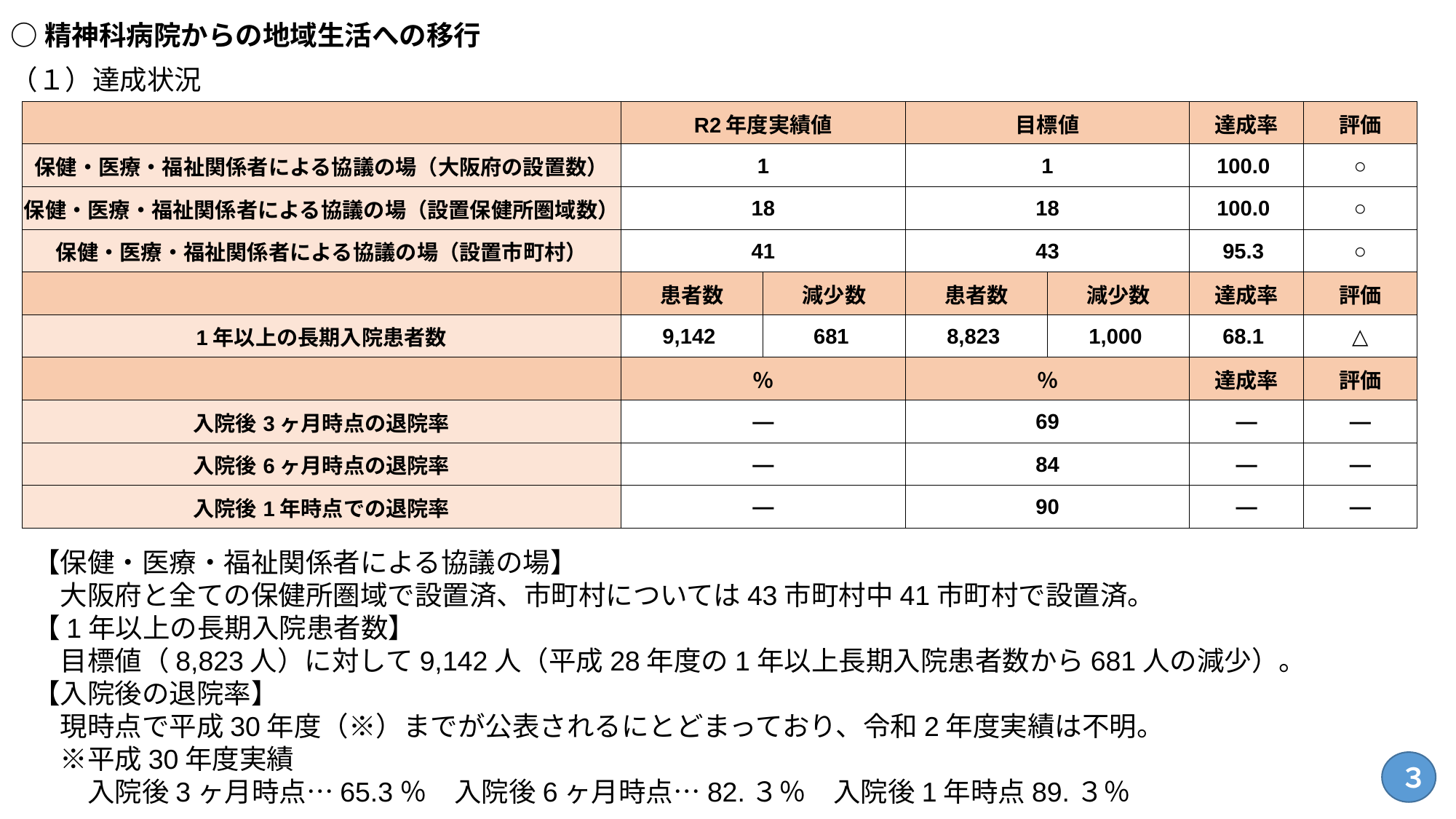

○精神科病院からの地域生活への移行
（１）達成状況
|  | R2年度実績値 |  | 目標値 |  | 達成率 | 評価 |
| --- | --- | --- | --- | --- | --- | --- |
| 保健・医療・福祉関係者による協議の場（大阪府の設置数） | 1 |  | 1 |  | 100.0 | ○ |
| 保健・医療・福祉関係者による協議の場（設置保健所圏域数） | 18 |  | 18 |  | 100.0 | ○ |
| 保健・医療・福祉関係者による協議の場（設置市町村） | 41 |  | 43 |  | 95.3 | ○ |
|  | 患者数 | 減少数 | 患者数 | 減少数 | 達成率 | 評価 |
| 1年以上の長期入院患者数 | 9,142 | 681 | 8,823 | 1,000 | 68.1 | △ |
|  | ％ |  | ％ |  | 達成率 | 評価 |
| 入院後3ヶ月時点の退院率 | ― |  | 69 |  | ― | ― |
| 入院後6ヶ月時点の退院率 | ― |  | 84 |  | ― | ― |
| 入院後1年時点での退院率 | ― |  | 90 |  | ― | ― |
【保健・医療・福祉関係者による協議の場】
　大阪府と全ての保健所圏域で設置済、市町村については43市町村中41市町村で設置済。
【1年以上の長期入院患者数】
　目標値（8,823人）に対して9,142人（平成28年度の1年以上長期入院患者数から681人の減少）。
【入院後の退院率】
　現時点で平成30年度（※）までが公表されるにとどまっており、令和2年度実績は不明。
　※平成30年度実績
　　入院後3ヶ月時点…65.3％　入院後6ヶ月時点…82.３％　入院後1年時点89.３％

３